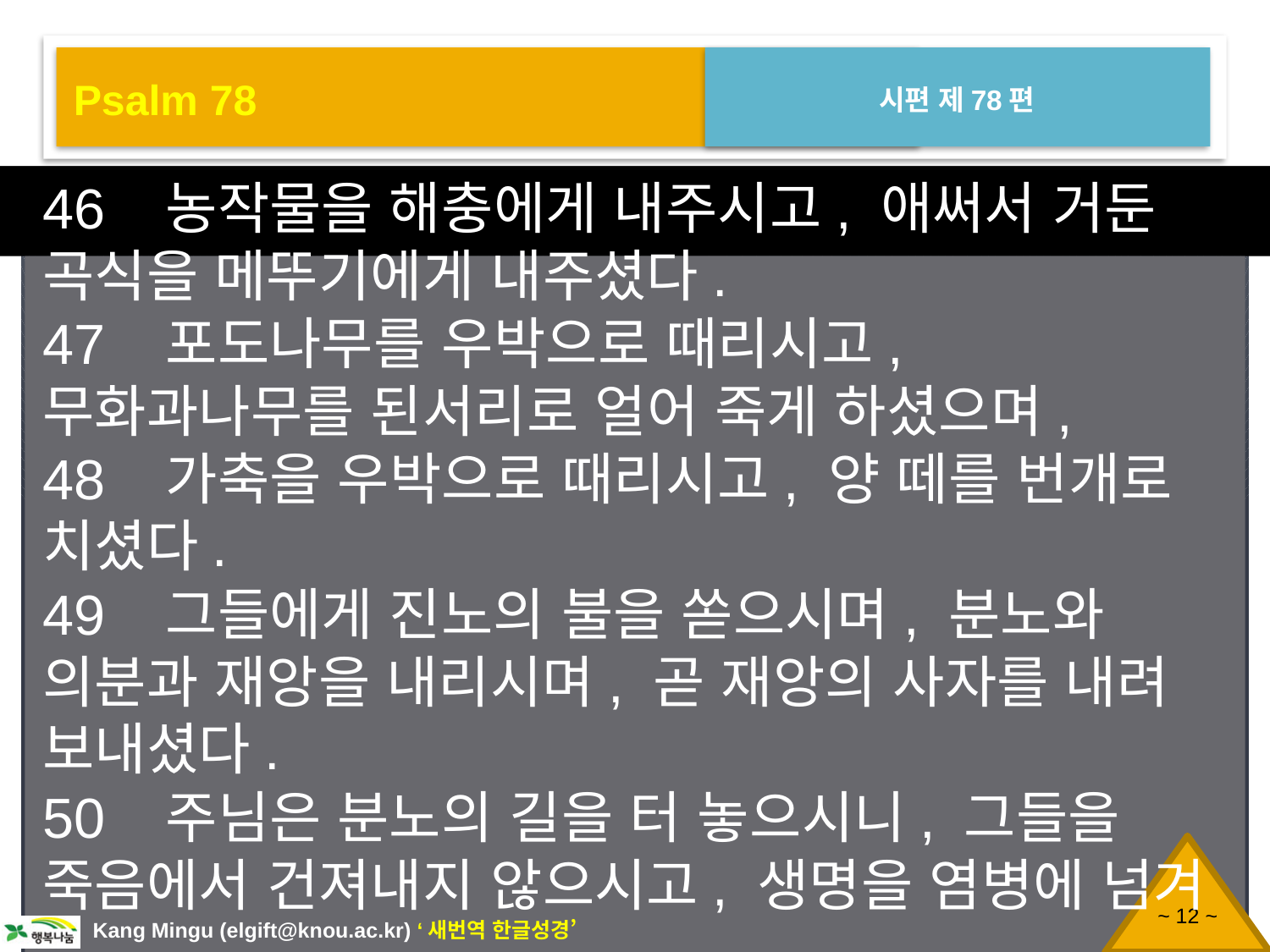

Psalm 78
시편 제78편
46   농작물을 해충에게 내주시고, 애써서 거둔 곡식을 메뚜기에게 내주셨다.
47   포도나무를 우박으로 때리시고, 무화과나무를 된서리로 얼어 죽게 하셨으며,
48   가축을 우박으로 때리시고, 양 떼를 번개로 치셨다.
49   그들에게 진노의 불을 쏟으시며, 분노와 의분과 재앙을 내리시며, 곧 재앙의 사자를 내려 보내셨다.
50   주님은 분노의 길을 터 놓으시니, 그들을 죽음에서 건져내지 않으시고, 생명을 염병에 넘겨